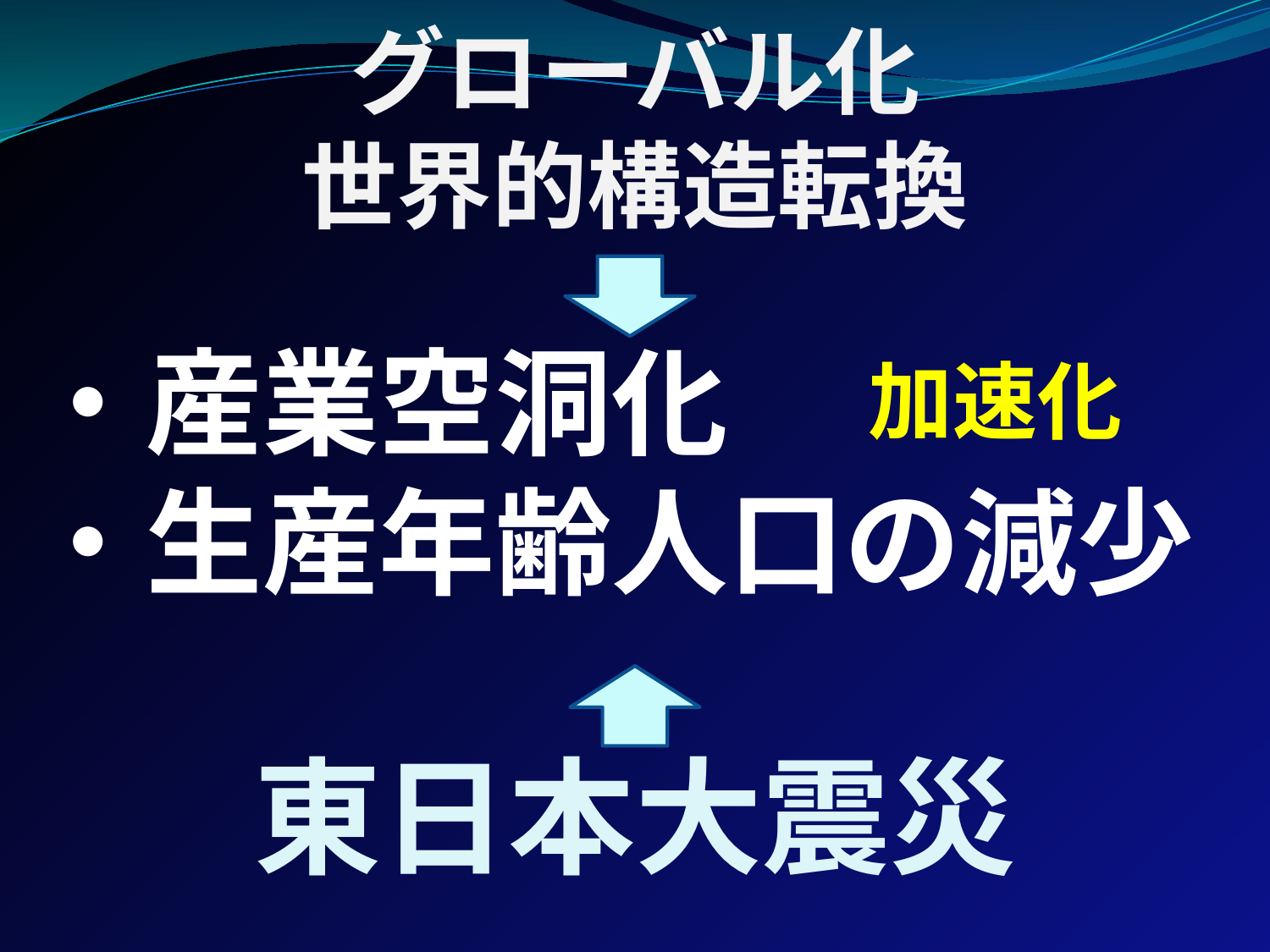

グローバル化
世界的構造転換

・産業空洞化
・生産年齢人口の減少
加速化

東日本大震災